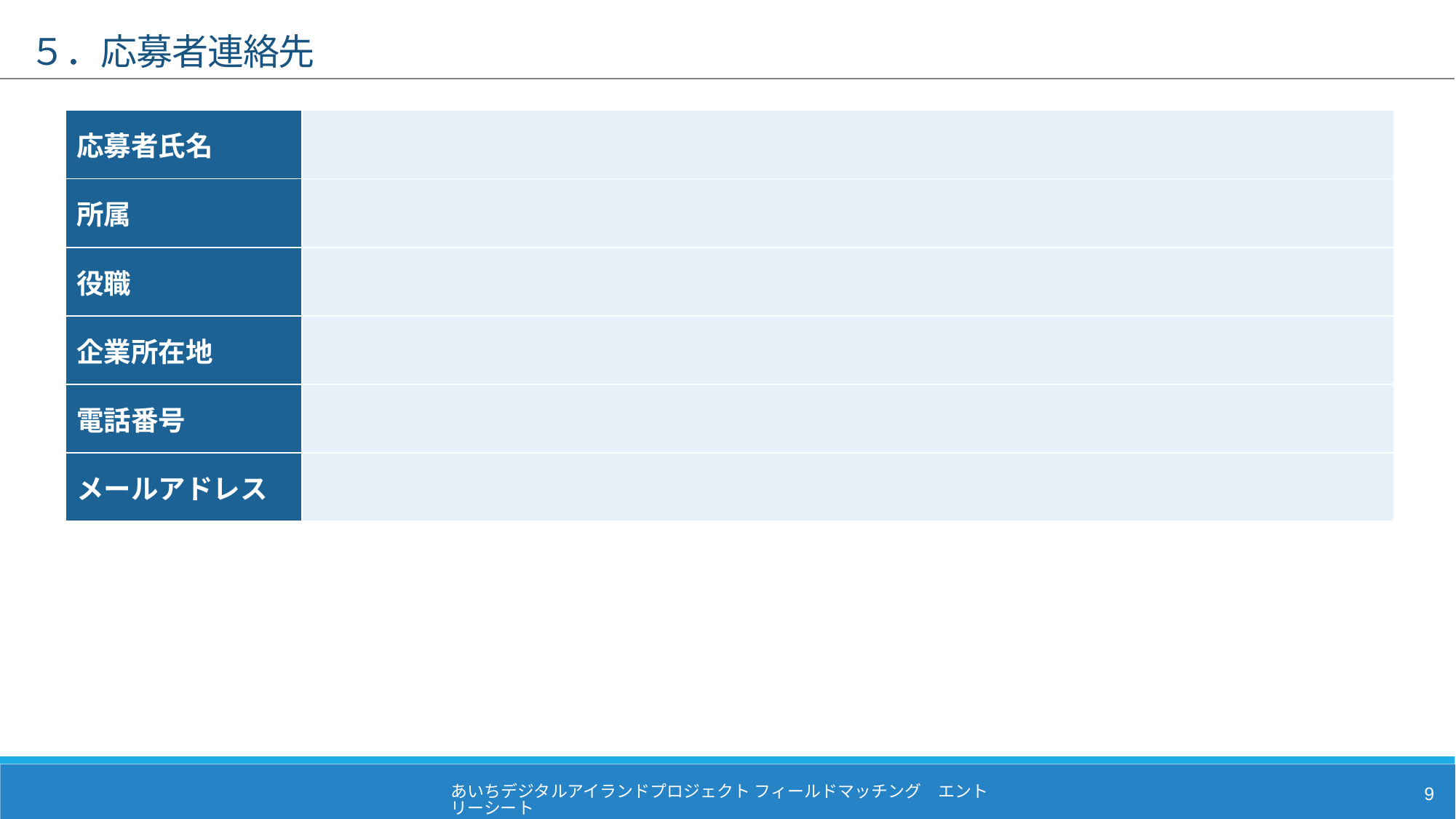

# ５．応募者連絡先
| 応募者氏名 |  |
| --- | --- |
| 所属 |  |
| 役職 |  |
| 企業所在地 |  |
| 電話番号 |  |
| メールアドレス |  |
あいちデジタルアイランドプロジェクト フィールドマッチング　エントリーシート
9